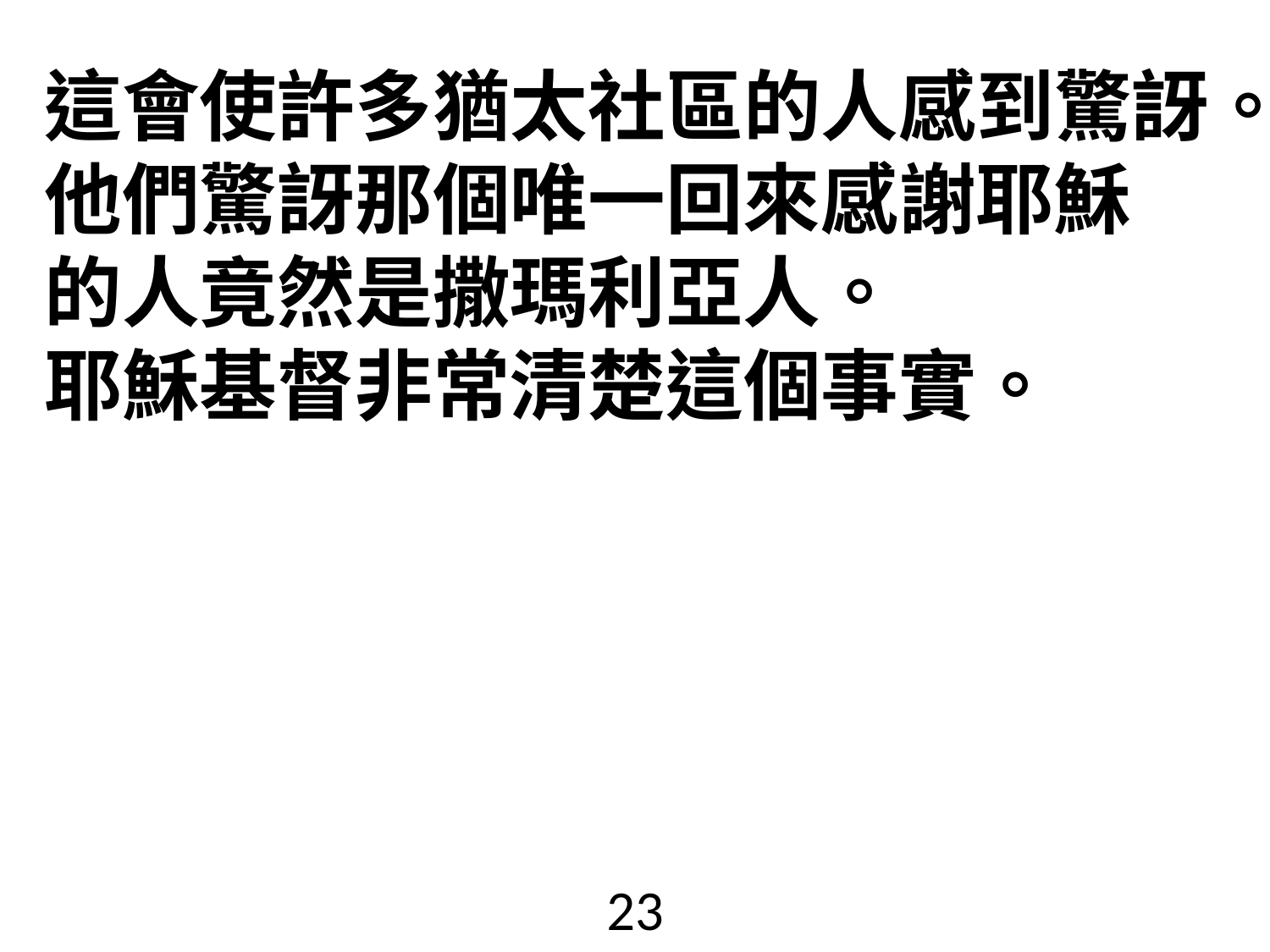

# 這會使許多猶太社區的人感到驚訝。他們驚訝那個唯一回來感謝耶穌 的人竟然是撒瑪利亞人。 耶穌基督非常清楚這個事實。
23